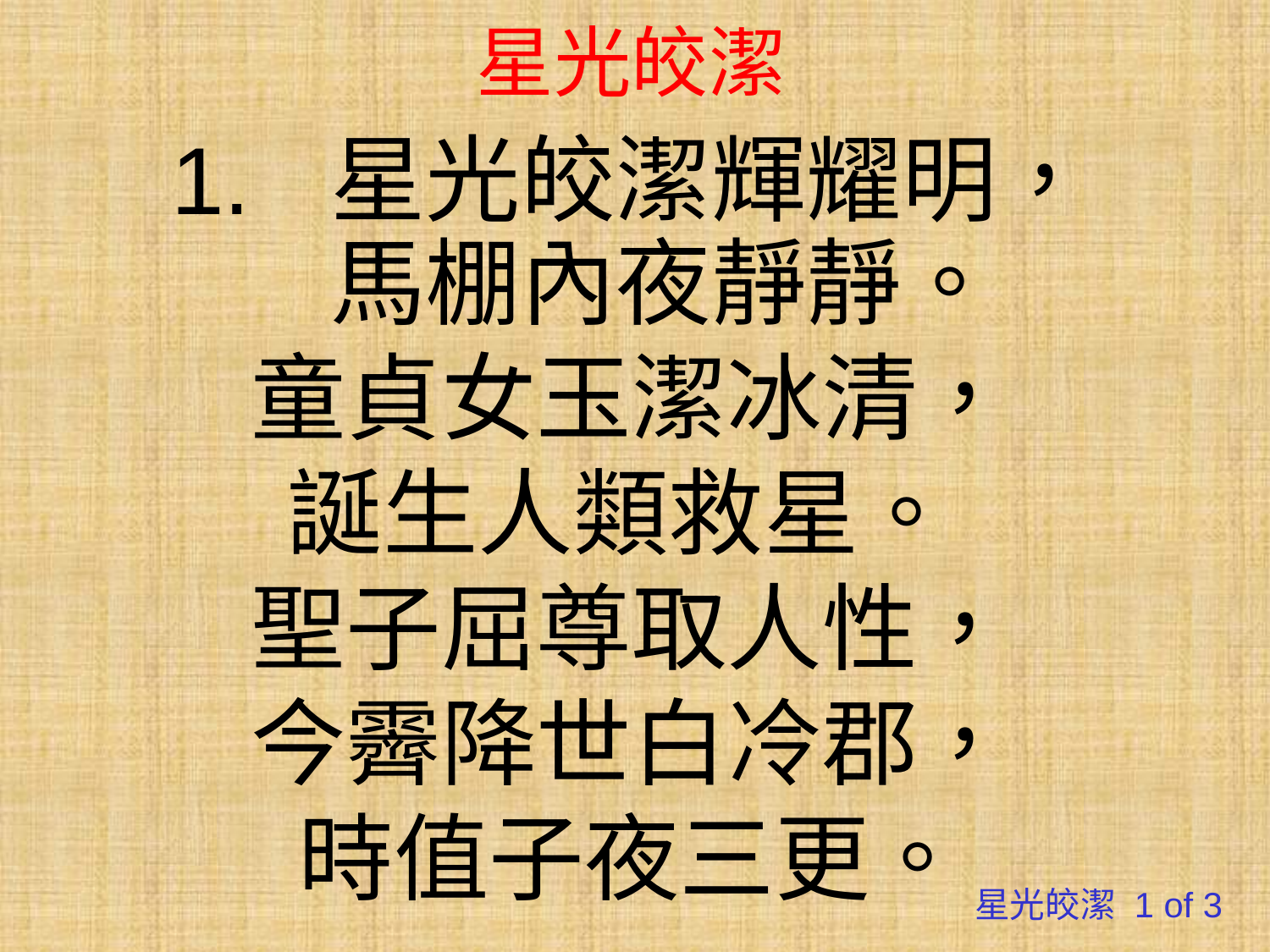

# 星光皎潔
星光皎潔輝耀明，
馬棚內夜靜靜。
童貞女玉潔冰清，
誕生人類救星。
聖子屈尊取人性，
今霽降世白冷郡，
時值子夜三更。
星光皎潔 1 of 3